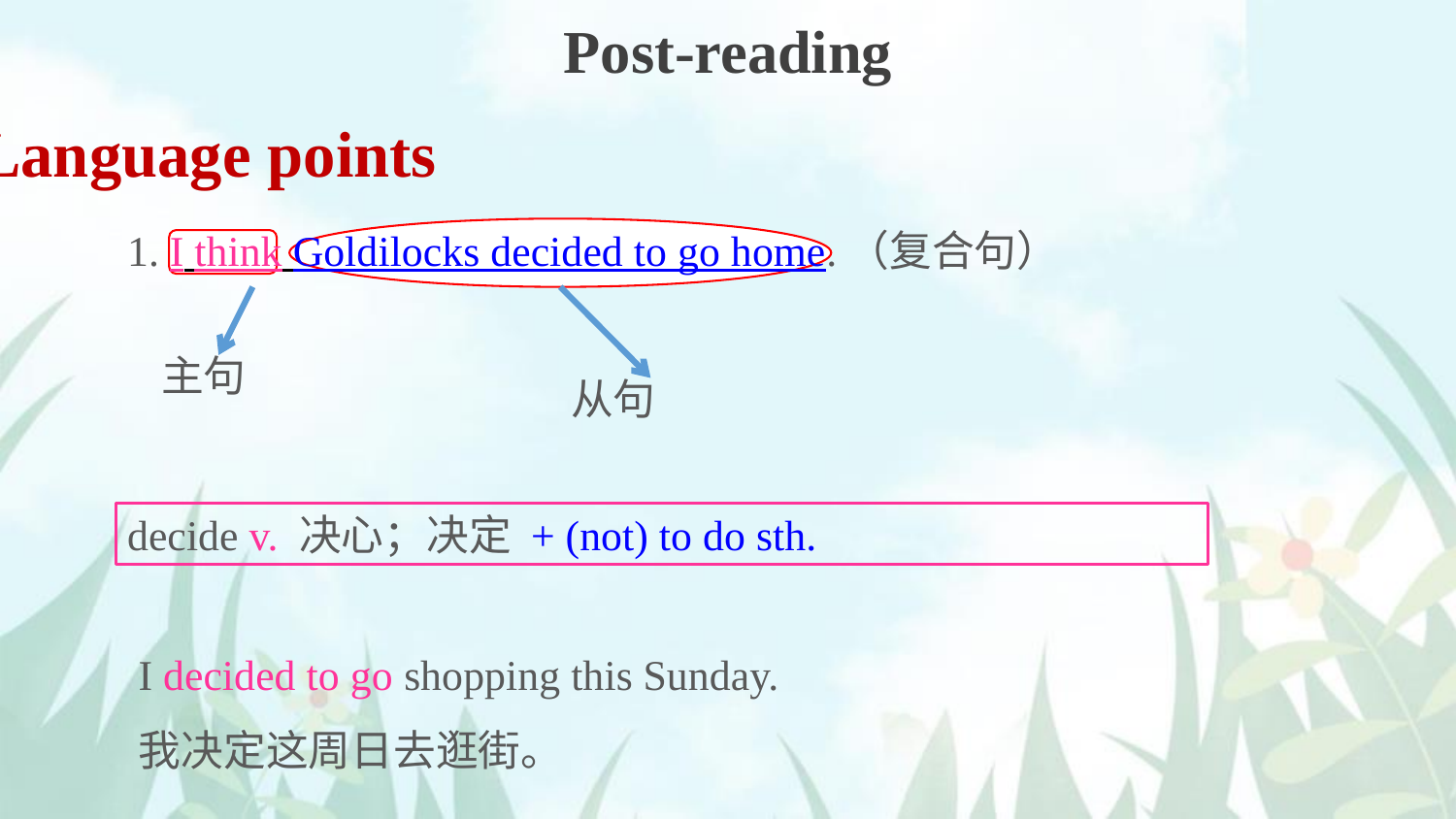

Post-reading
Language points
1. I think Goldilocks decided to go home.（复合句）

主句
从句
decide v. 决心；决定 + (not) to do sth.
I decided to go shopping this Sunday.
我决定这周日去逛街。